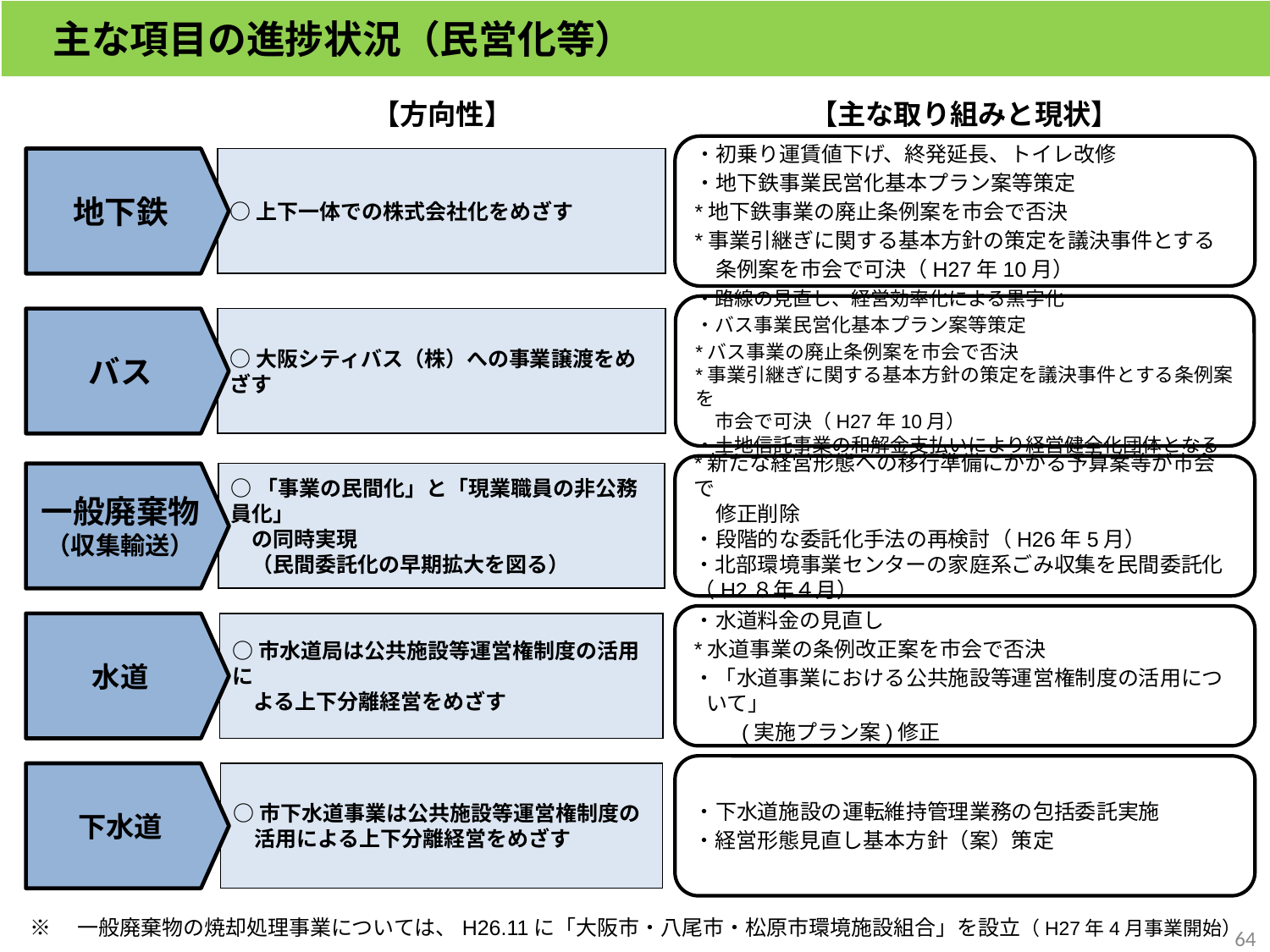

主な項目の進捗状況（民営化等）
【方向性】
【主な取り組みと現状】
・初乗り運賃値下げ、終発延長、トイレ改修
・地下鉄事業民営化基本プラン案等策定
*地下鉄事業の廃止条例案を市会で否決
*事業引継ぎに関する基本方針の策定を議決事件とする
　条例案を市会で可決（H27年10月）
地下鉄
○上下一体での株式会社化をめざす
・路線の見直し、経営効率化による黒字化
・バス事業民営化基本プラン案等策定
*バス事業の廃止条例案を市会で否決
*事業引継ぎに関する基本方針の策定を議決事件とする条例案を
　市会で可決（H27年10月）
・土地信託事業の和解金支払いにより経営健全化団体となる
バス
○大阪シティバス（株）への事業譲渡をめざす
*新たな経営形態への移行準備にかかる予算案等が市会で
　修正削除
・段階的な委託化手法の再検討（H26年5月）
・北部環境事業センターの家庭系ごみ収集を民間委託化
（H2８年４月）
一般廃棄物
（収集輸送）
○「事業の民間化」と「現業職員の非公務員化」
　の同時実現
　（民間委託化の早期拡大を図る）
・水道料金の見直し
*水道事業の条例改正案を市会で否決
・「水道事業における公共施設等運営権制度の活用について」
　　(実施プラン案)修正
水道
○市水道局は公共施設等運営権制度の活用に
　よる上下分離経営をめざす
・下水道施設の運転維持管理業務の包括委託実施
・経営形態見直し基本方針（案）策定
下水道
○市下水道事業は公共施設等運営権制度の
　活用による上下分離経営をめざす
※　一般廃棄物の焼却処理事業については、H26.11に「大阪市・八尾市・松原市環境施設組合」を設立（H27年4月事業開始）
64